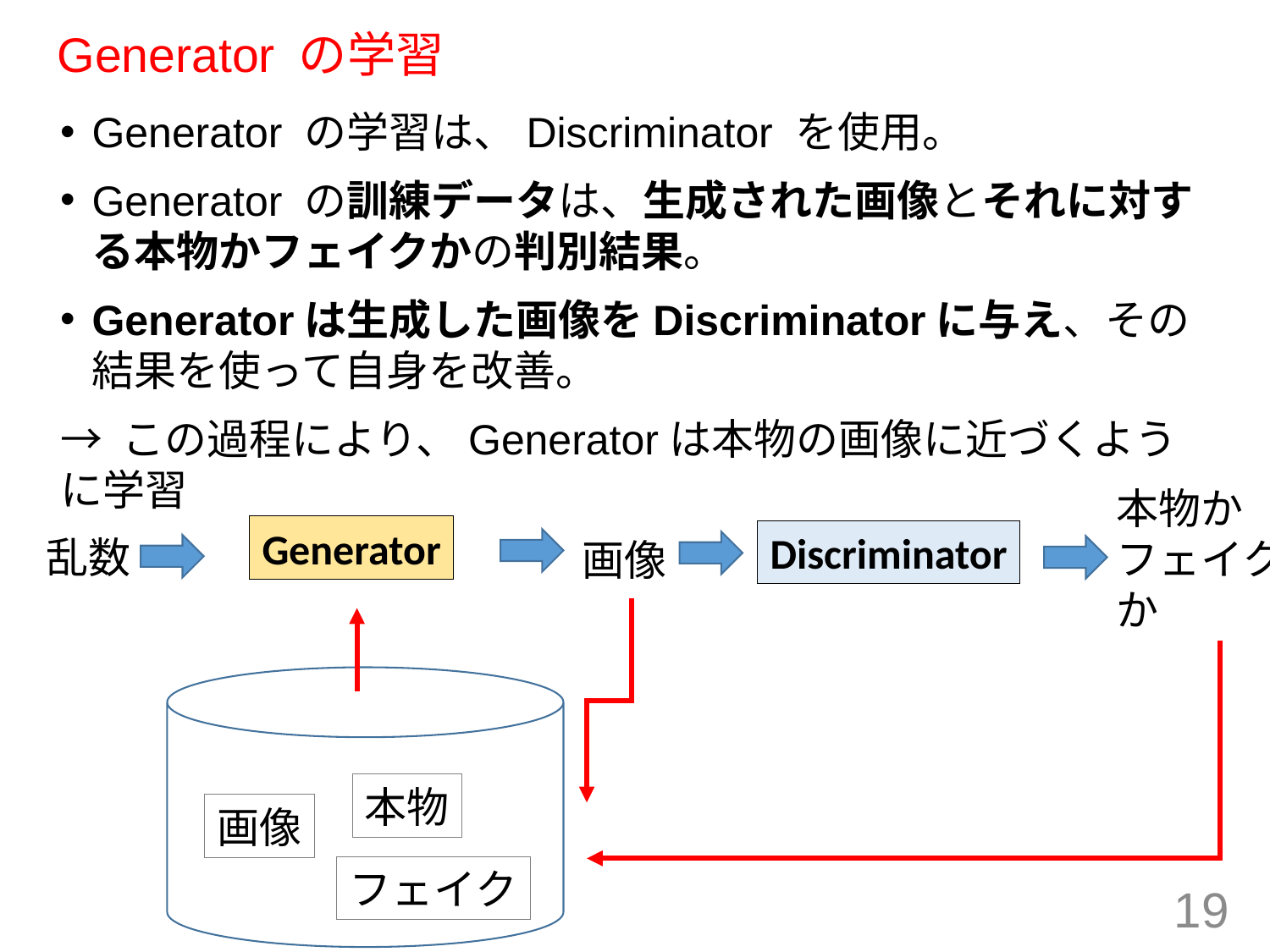

# Generator の学習
Generator の学習は、Discriminator を使用。
Generator の訓練データは、生成された画像とそれに対する本物かフェイクかの判別結果。
Generatorは生成した画像をDiscriminatorに与え、その結果を使って自身を改善。
→ この過程により、Generatorは本物の画像に近づくように学習
本物か
フェイクか
Generator
Discriminator
乱数
画像

本物
画像
フェイク
19